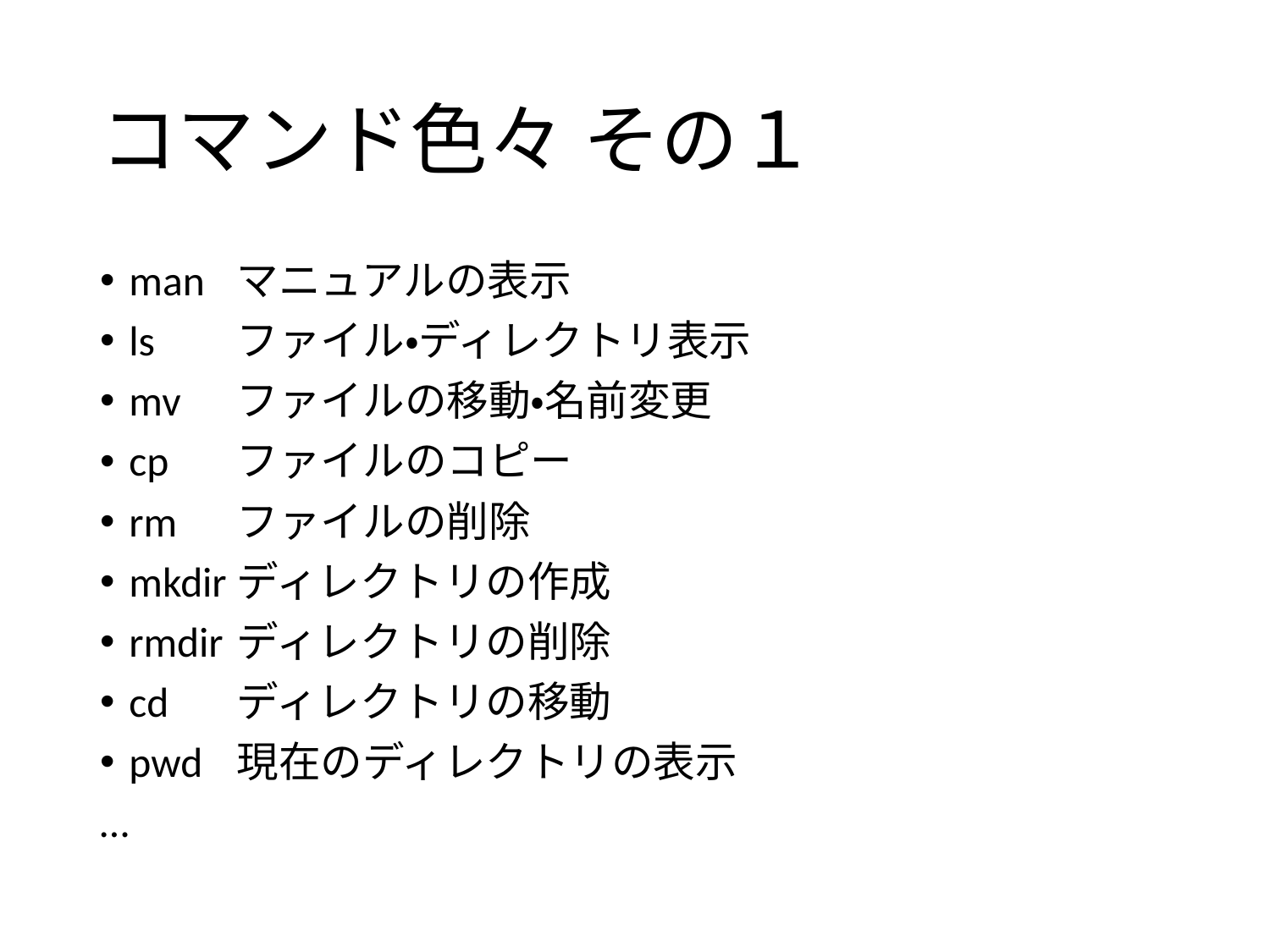

# コマンド色々 その１
man		マニュアルの表示
ls		ファイル・ディレクトリ表示
mv		ファイルの移動・名前変更
cp		ファイルのコピー
rm		ファイルの削除
mkdir	ディレクトリの作成
rmdir	ディレクトリの削除
cd		ディレクトリの移動
pwd		現在のディレクトリの表示
…